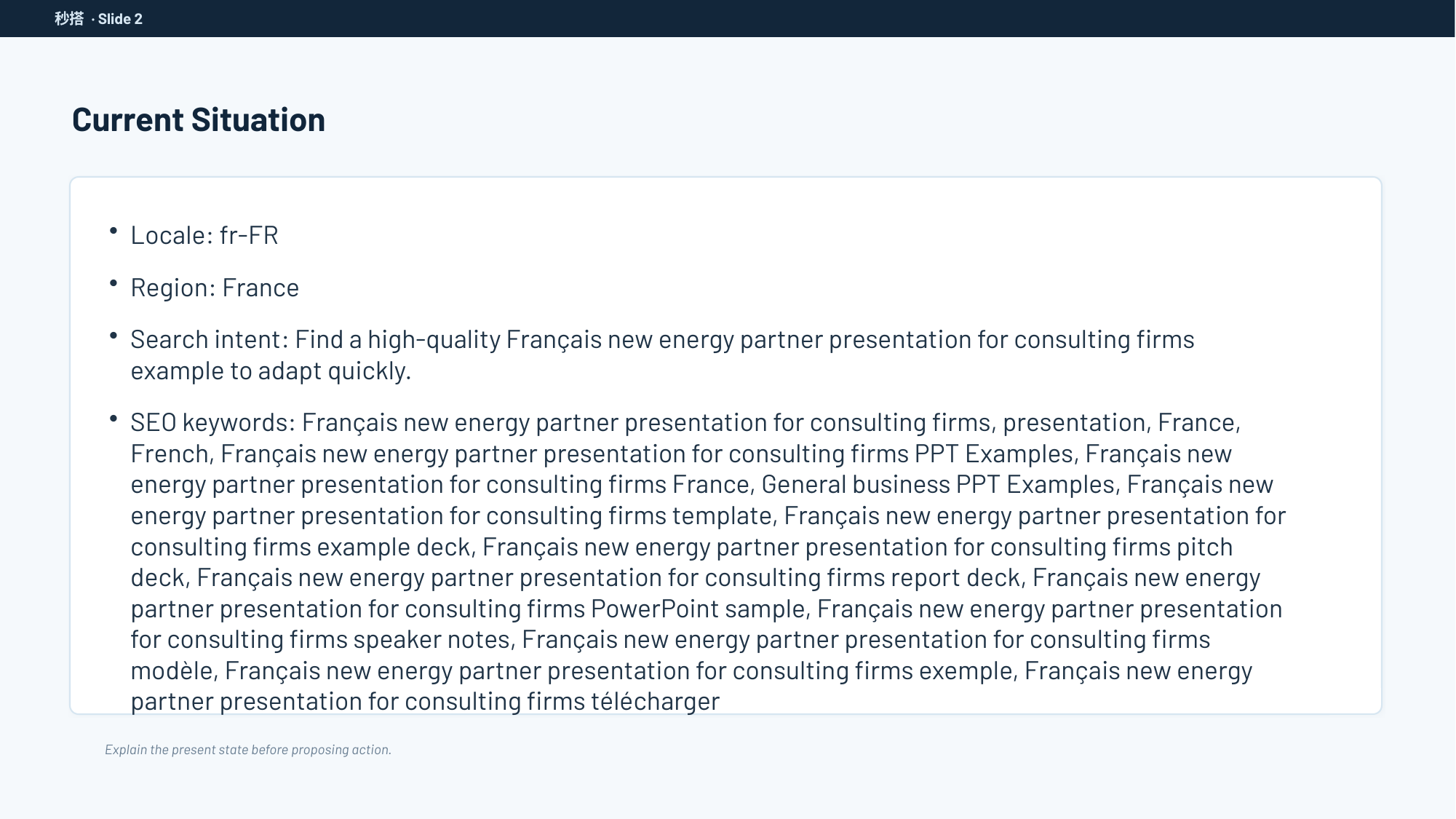

秒搭 · Slide 2
Current Situation

Locale: fr-FR
Region: France
Search intent: Find a high-quality Français new energy partner presentation for consulting firms example to adapt quickly.
SEO keywords: Français new energy partner presentation for consulting firms, presentation, France, French, Français new energy partner presentation for consulting firms PPT Examples, Français new energy partner presentation for consulting firms France, General business PPT Examples, Français new energy partner presentation for consulting firms template, Français new energy partner presentation for consulting firms example deck, Français new energy partner presentation for consulting firms pitch deck, Français new energy partner presentation for consulting firms report deck, Français new energy partner presentation for consulting firms PowerPoint sample, Français new energy partner presentation for consulting firms speaker notes, Français new energy partner presentation for consulting firms modèle, Français new energy partner presentation for consulting firms exemple, Français new energy partner presentation for consulting firms télécharger
Explain the present state before proposing action.